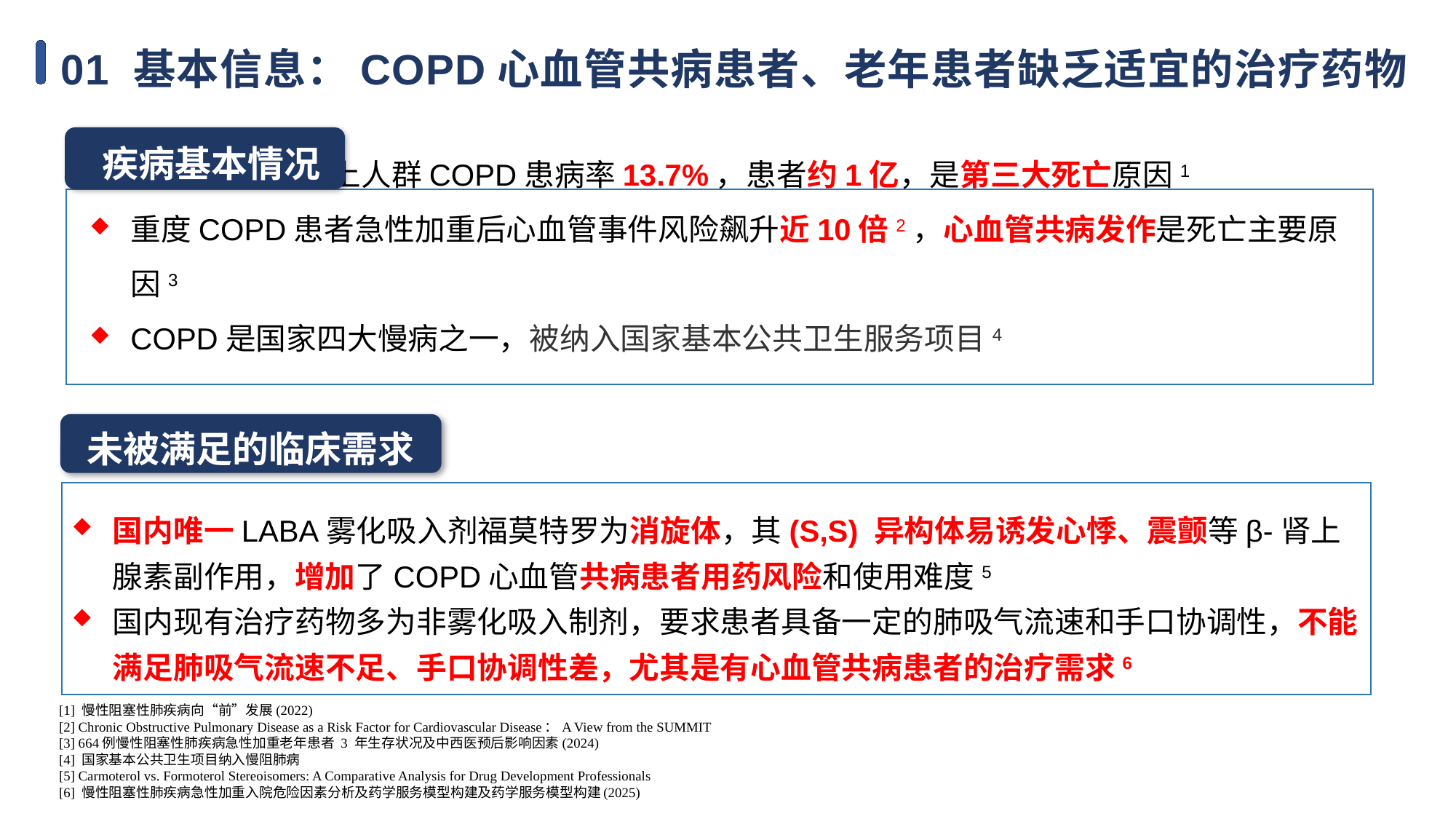

01 基本信息：COPD心血管共病患者、老年患者缺乏适宜的治疗药物
 疾病基本情况

我国40岁及以上人群COPD患病率13.7%，患者约1亿，是第三大死亡原因1
重度COPD患者急性加重后心血管事件风险飙升近10倍2，心血管共病发作是死亡主要原因3
COPD是国家四大慢病之一，被纳入国家基本公共卫生服务项目4
未被满足的临床需求

国内唯一LABA雾化吸入剂福莫特罗为消旋体，其(S,S) 异构体易诱发心悸、震颤等β-肾上腺素副作用，增加了COPD心血管共病患者用药风险和使用难度5
国内现有治疗药物多为非雾化吸入制剂，要求患者具备一定的肺吸气流速和手口协调性，不能满足肺吸气流速不足、手口协调性差，尤其是有心血管共病患者的治疗需求6
[1] 慢性阻塞性肺疾病向“前”发展(2022)
[2] Chronic Obstructive Pulmonary Disease as a Risk Factor for Cardiovascular Disease：A View from the SUMMIT
[3] 664例慢性阻塞性肺疾病急性加重老年患者 3 年生存状况及中西医预后影响因素(2024)
[4] 国家基本公共卫生项目纳入慢阻肺病
[5] Carmoterol vs. Formoterol Stereoisomers: A Comparative Analysis for Drug Development Professionals
[6] 慢性阻塞性肺疾病急性加重入院危险因素分析及药学服务模型构建及药学服务模型构建(2025)